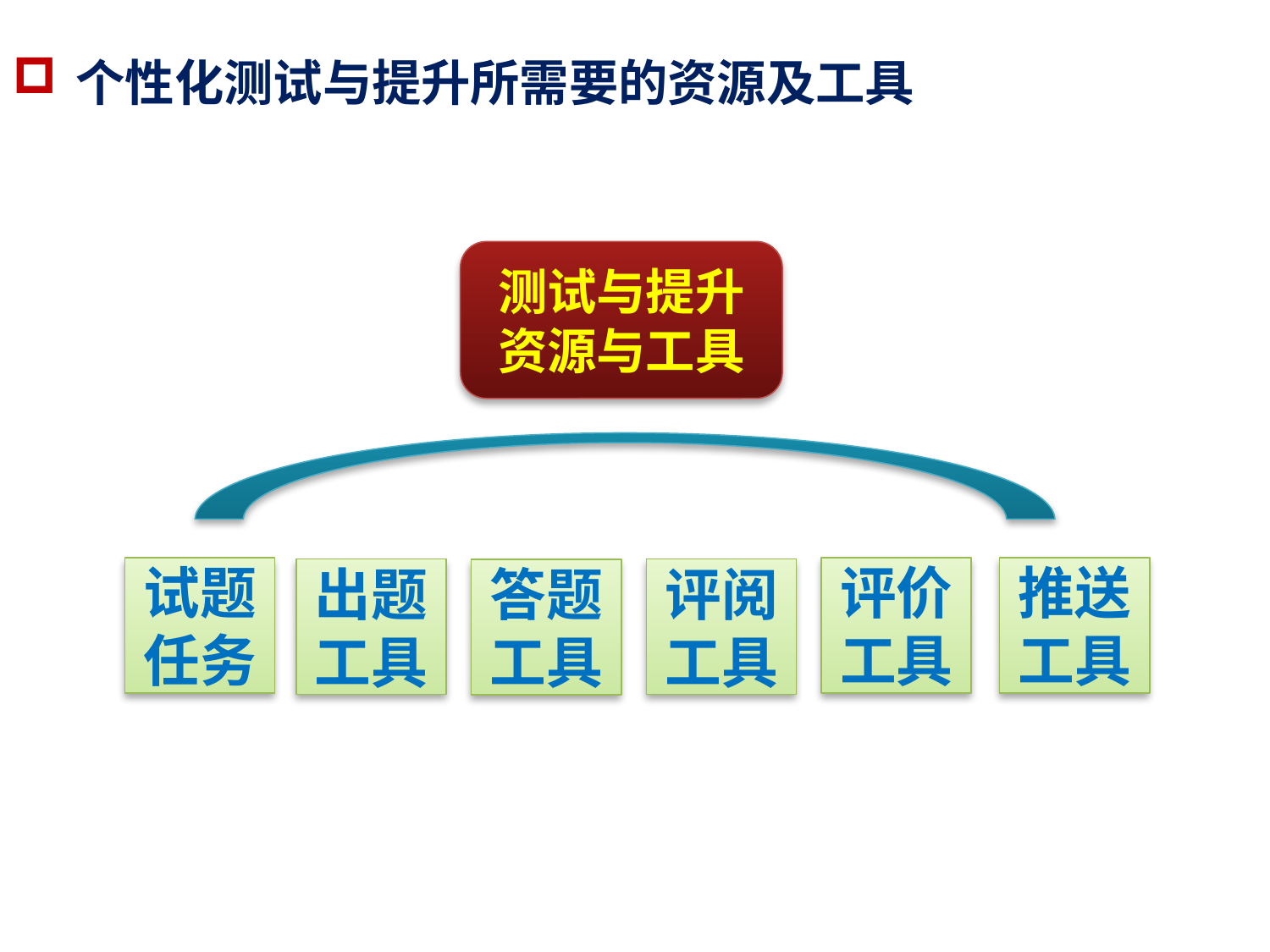

个性化测试与提升所需要的资源及工具
测试与提升资源与工具

推送工具
评价工具
试题任务
出题工具
评阅工具
答题工具